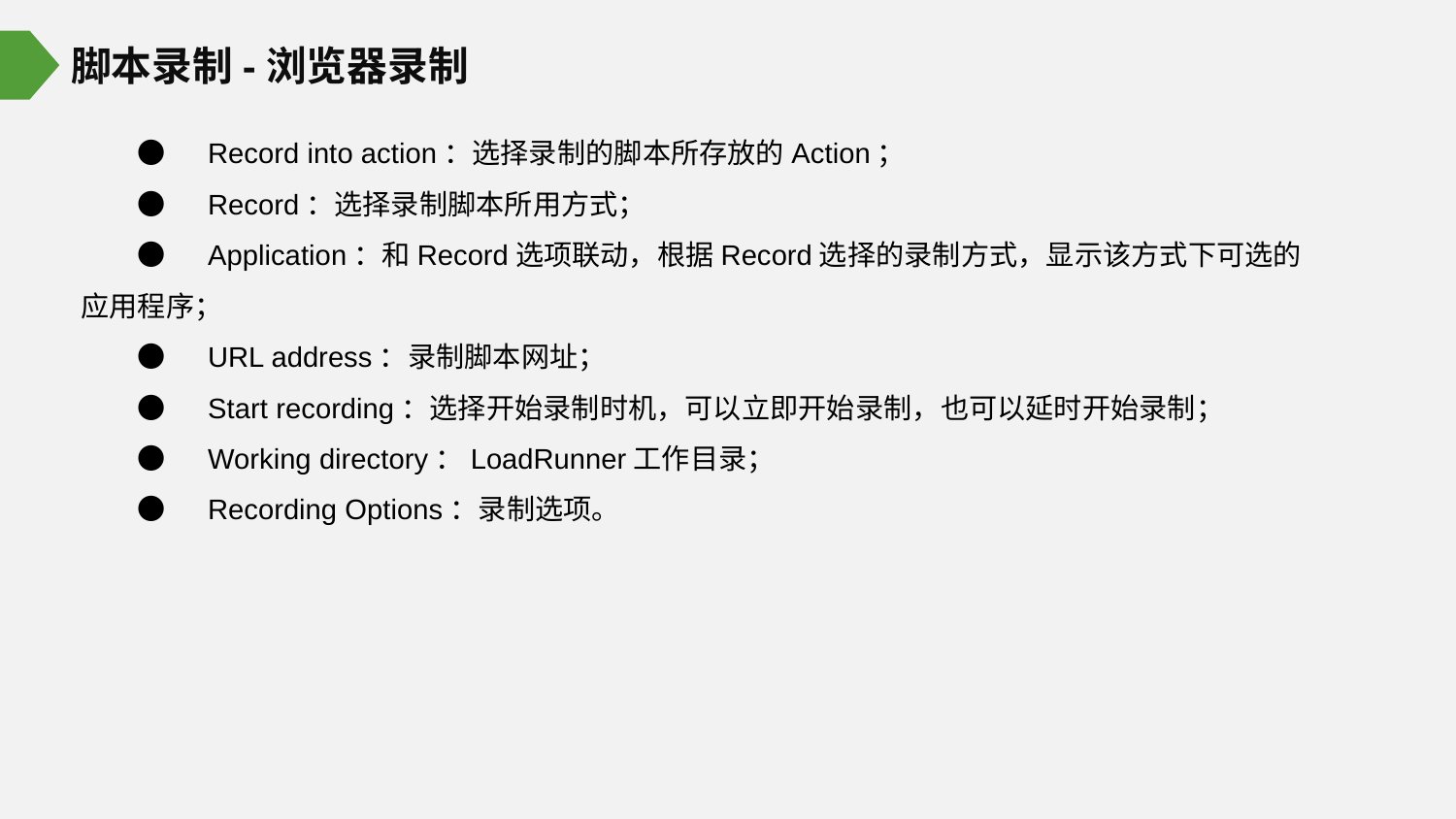

脚本录制-浏览器录制
●　Record into action：选择录制的脚本所存放的Action；
●　Record：选择录制脚本所用方式；
●　Application：和Record选项联动，根据Record选择的录制方式，显示该方式下可选的应用程序；
●　URL address：录制脚本网址；
●　Start recording：选择开始录制时机，可以立即开始录制，也可以延时开始录制；
●　Working directory：LoadRunner工作目录；
●　Recording Options：录制选项。